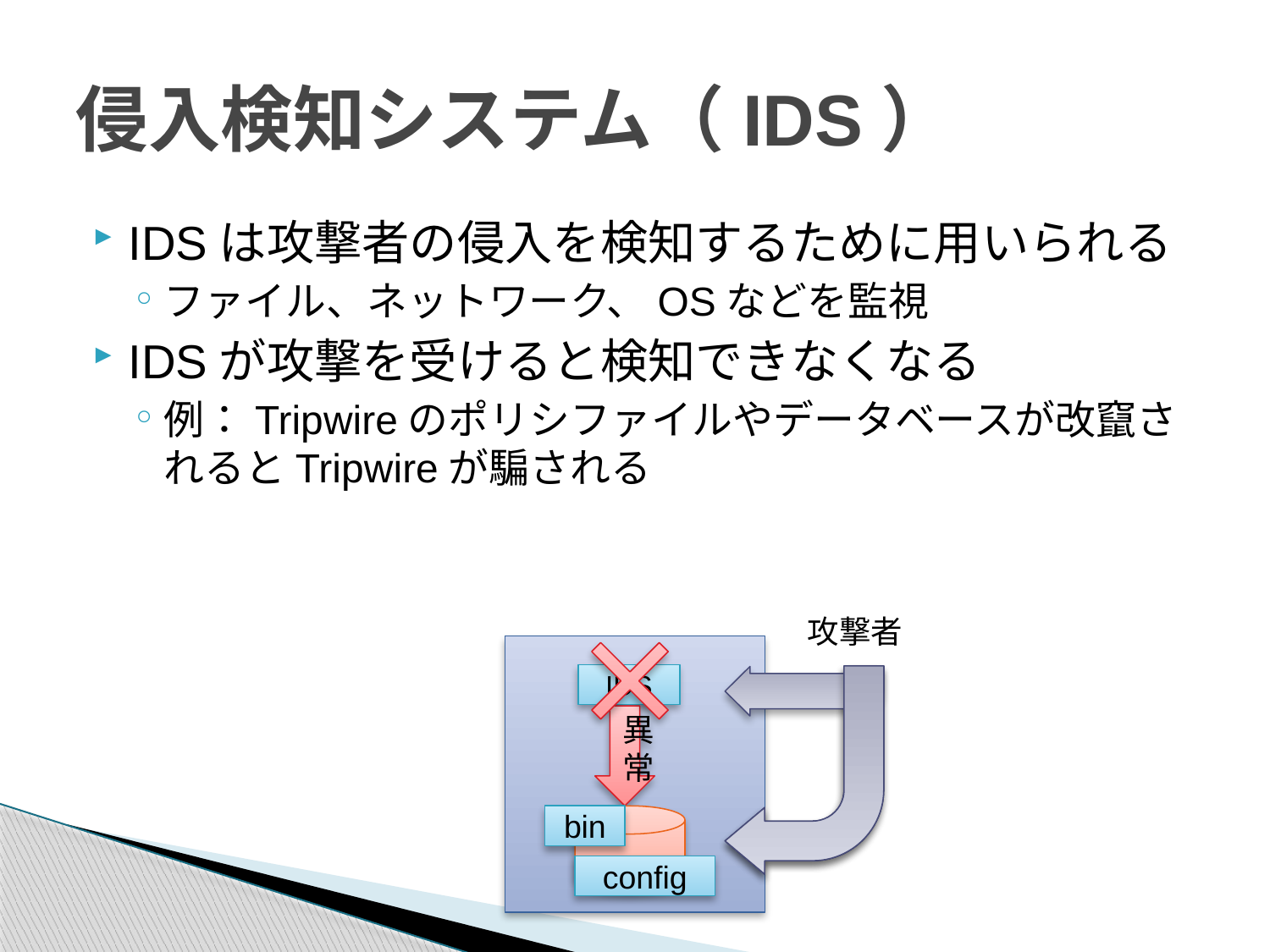

# 侵入検知システム（IDS）
IDSは攻撃者の侵入を検知するために用いられる
ファイル、ネットワーク、OSなどを監視
IDSが攻撃を受けると検知できなくなる
例：Tripwireのポリシファイルやデータベースが改竄されるとTripwireが騙される
攻撃者

IDS

異常
bin

config